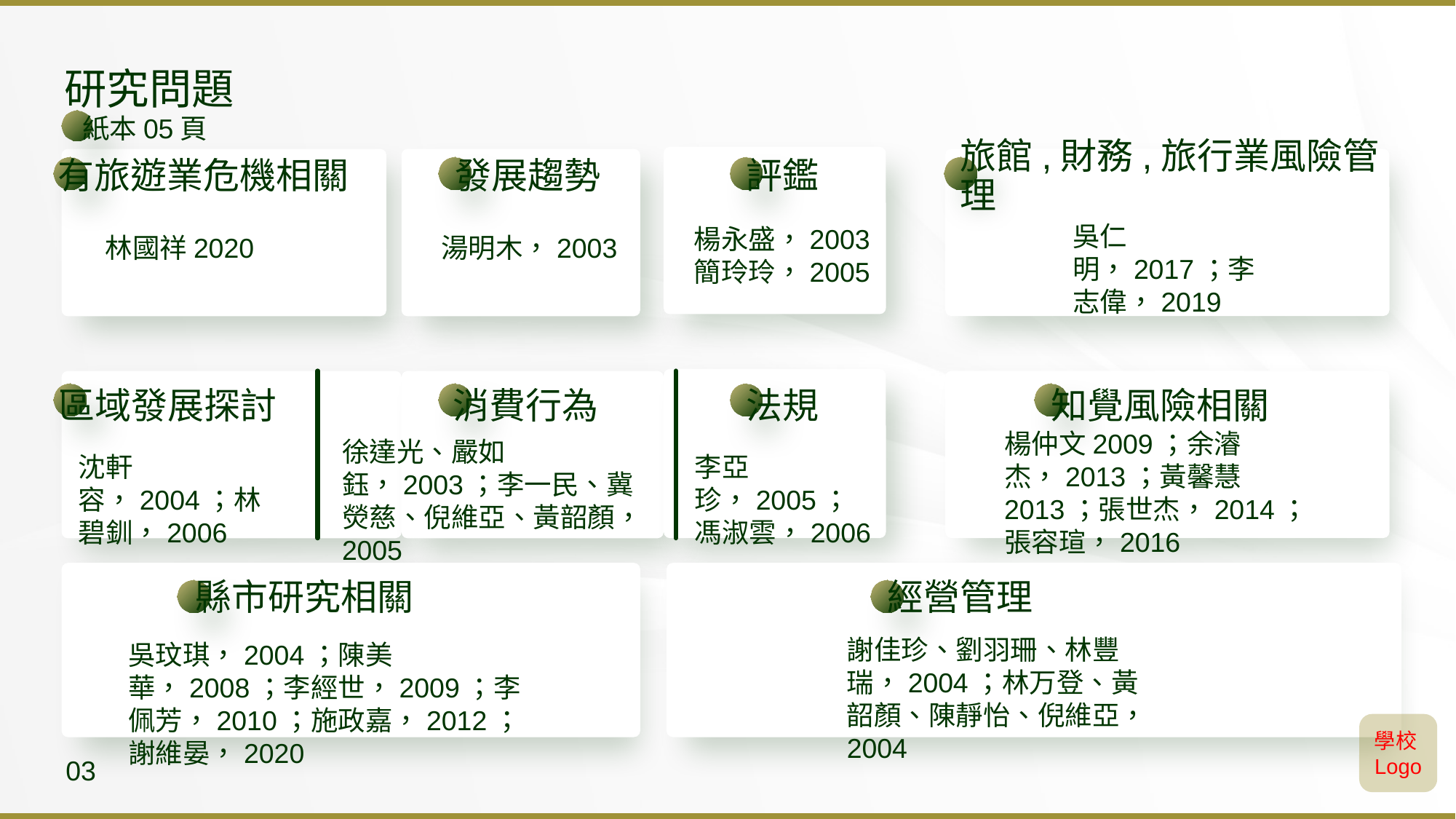

民宿發展至今已長達42年時間，有著許多民宿相關研究，   風險管理一直以來是企業經營管理過程中很關注的重點。尤其民宿業，是臺灣觀光產業裡很重要的環節之一，近十年蓬勃發展，儼然已成為一個中小企業，尤其民宿越來越多種形態經營，有複合式、特色建築、多設施等，許多民宿隨著市場旅客需求去調整自己的經營型態，而民宿業在經營上相對也有著較高的不確定性，這種不確定性可能來自民宿業者自身，也可能來自旅客。
研究問題
紙本05頁
發展趨勢
評鑑
旅館,財務,旅行業風險管理

有旅遊業危機相關

吳仁明，2017；李志偉，2019
楊永盛，2003簡玲玲，2005
林國祥2020
湯明木，2003
區域發展探討
消費行為
法規
知覺風險相關

楊仲文2009；余濬杰，2013；黃馨慧2013；張世杰，2014；張容瑄，2016
徐達光、嚴如鈺，2003；李一民、冀熒慈、倪維亞、黃韶顏，2005
沈軒容，2004；林碧釧，2006
李亞珍，2005；馮淑雲，2006
縣市研究相關
經營管理

謝佳珍、劉羽珊、林豐瑞，2004；林万登、黃韶顏、陳靜怡、倪維亞，2004
吳玟琪，2004；陳美華，2008；李經世，2009；李佩芳，2010；施政嘉，2012；謝維晏，2020
學校Logo
03